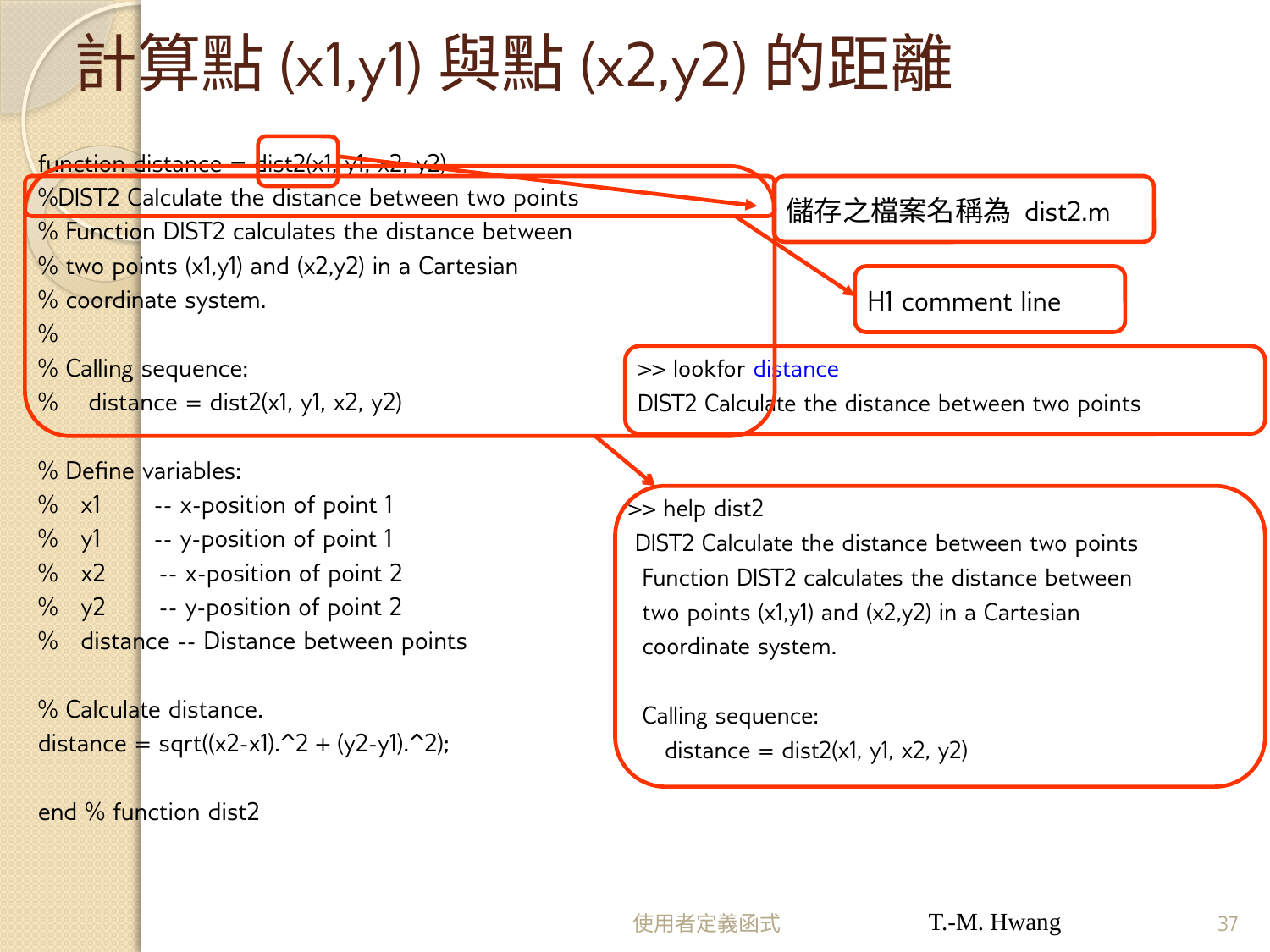

# 計算點(x1,y1)與點(x2,y2)的距離

function distance = dist2(x1, y1, x2, y2)
%DIST2 Calculate the distance between two points
% Function DIST2 calculates the distance between
% two points (x1,y1) and (x2,y2) in a Cartesian
% coordinate system.
%
% Calling sequence:
%    distance = dist2(x1, y1, x2, y2)

% Define variables:
%   x1       -- x-position of point 1
%   y1       -- y-position of point 1
%   x2       -- x-position of point 2
%   y2       -- y-position of point 2
%   distance -- Distance between points

% Calculate distance.
distance = sqrt((x2-x1).^2 + (y2-y1).^2);

end % function dist2

儲存之檔案名稱為 dist2.m

H1 comment line

>> lookfor distance
DIST2 Calculate the distance between two points

>> help dist2
 DIST2 Calculate the distance between two points
  Function DIST2 calculates the distance between
  two points (x1,y1) and (x2,y2) in a Cartesian
  coordinate system.

  Calling sequence:
     distance = dist2(x1, y1, x2, y2)

使用者定義函式
T.-M. Hwang
37